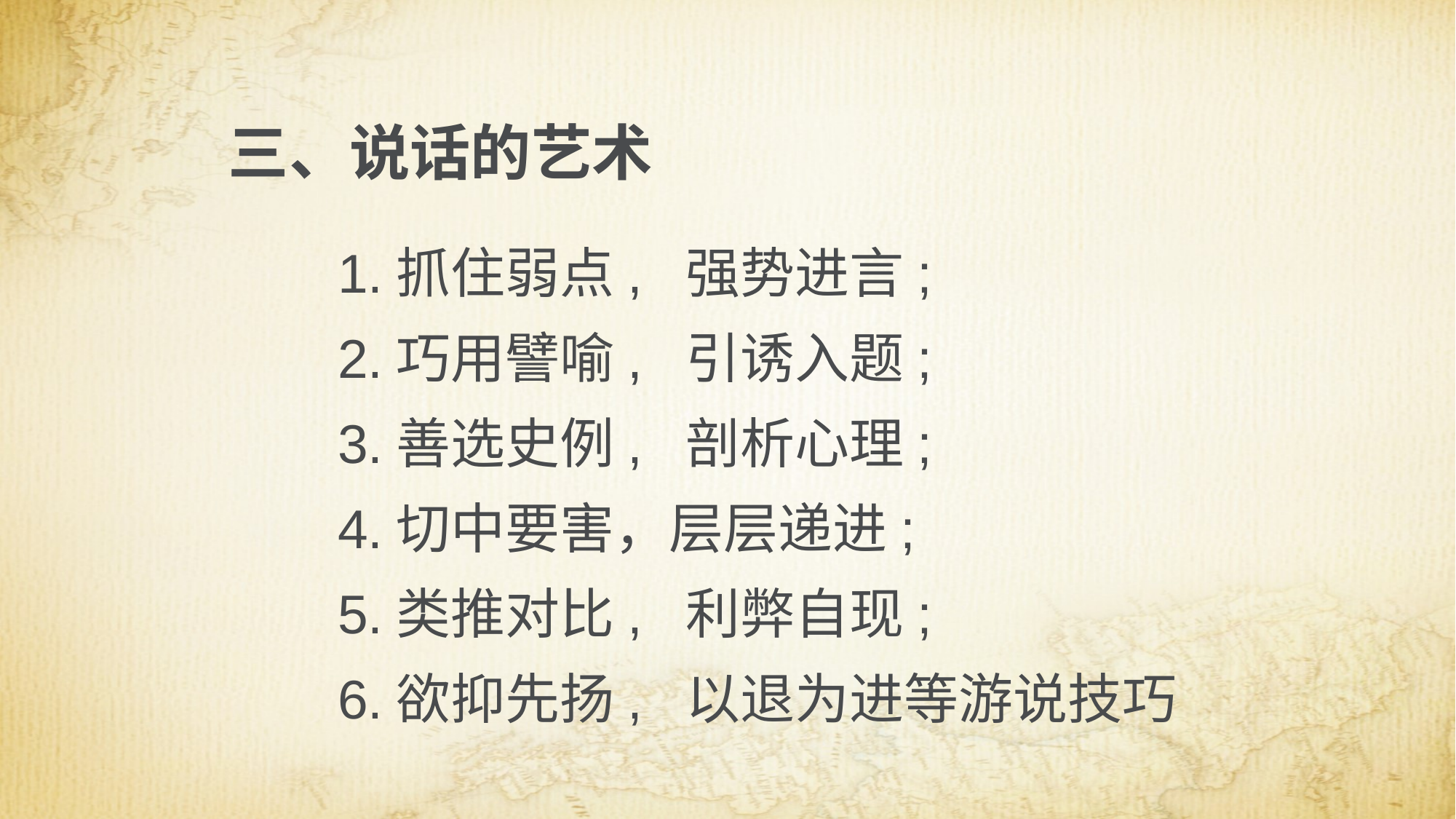

三、说话的艺术
1.抓住弱点,  强势进言;
2.巧用譬喻,  引诱入题;
3.善选史例,  剖析心理;
4.切中要害，层层递进;
5.类推对比,  利弊自现;
6.欲抑先扬,  以退为进等游说技巧